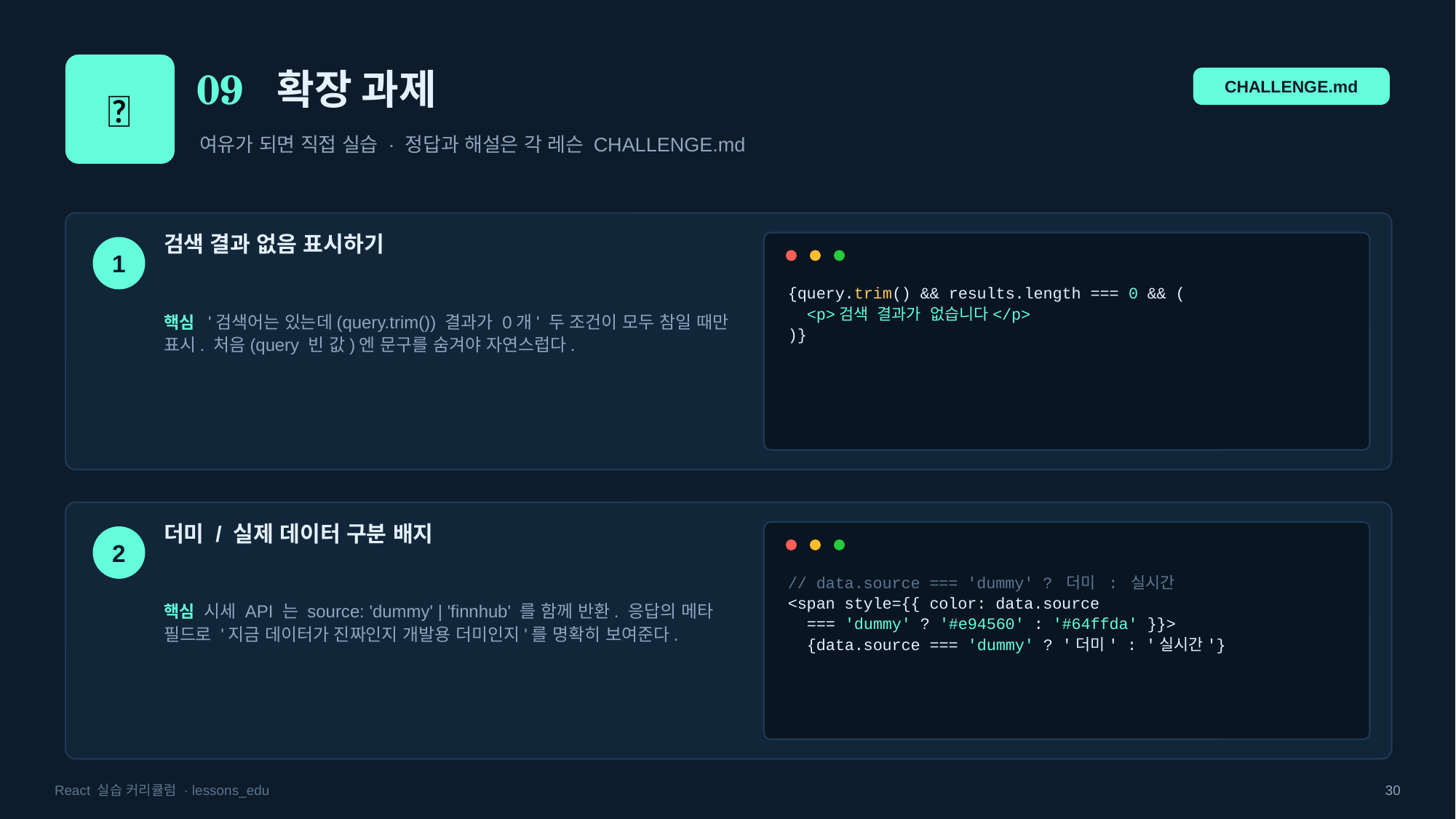

🧩
09  확장 과제
CHALLENGE.md
여유가 되면 직접 실습 · 정답과 해설은 각 레슨 CHALLENGE.md

검색 결과 없음 표시하기

1

{query.trim() && results.length === 0 && (
  <p>검색 결과가 없습니다</p>
)}
핵심  '검색어는 있는데(query.trim()) 결과가 0개' 두 조건이 모두 참일 때만 표시. 처음(query 빈 값)엔 문구를 숨겨야 자연스럽다.

더미 / 실제 데이터 구분 배지

2

// data.source === 'dummy' ? 더미 : 실시간
<span style={{ color: data.source
  === 'dummy' ? '#e94560' : '#64ffda' }}>
  {data.source === 'dummy' ? '더미' : '실시간'}
핵심  시세 API 는 source: 'dummy' | 'finnhub' 를 함께 반환. 응답의 메타 필드로 '지금 데이터가 진짜인지 개발용 더미인지'를 명확히 보여준다.
React 실습 커리큘럼 · lessons_edu
30